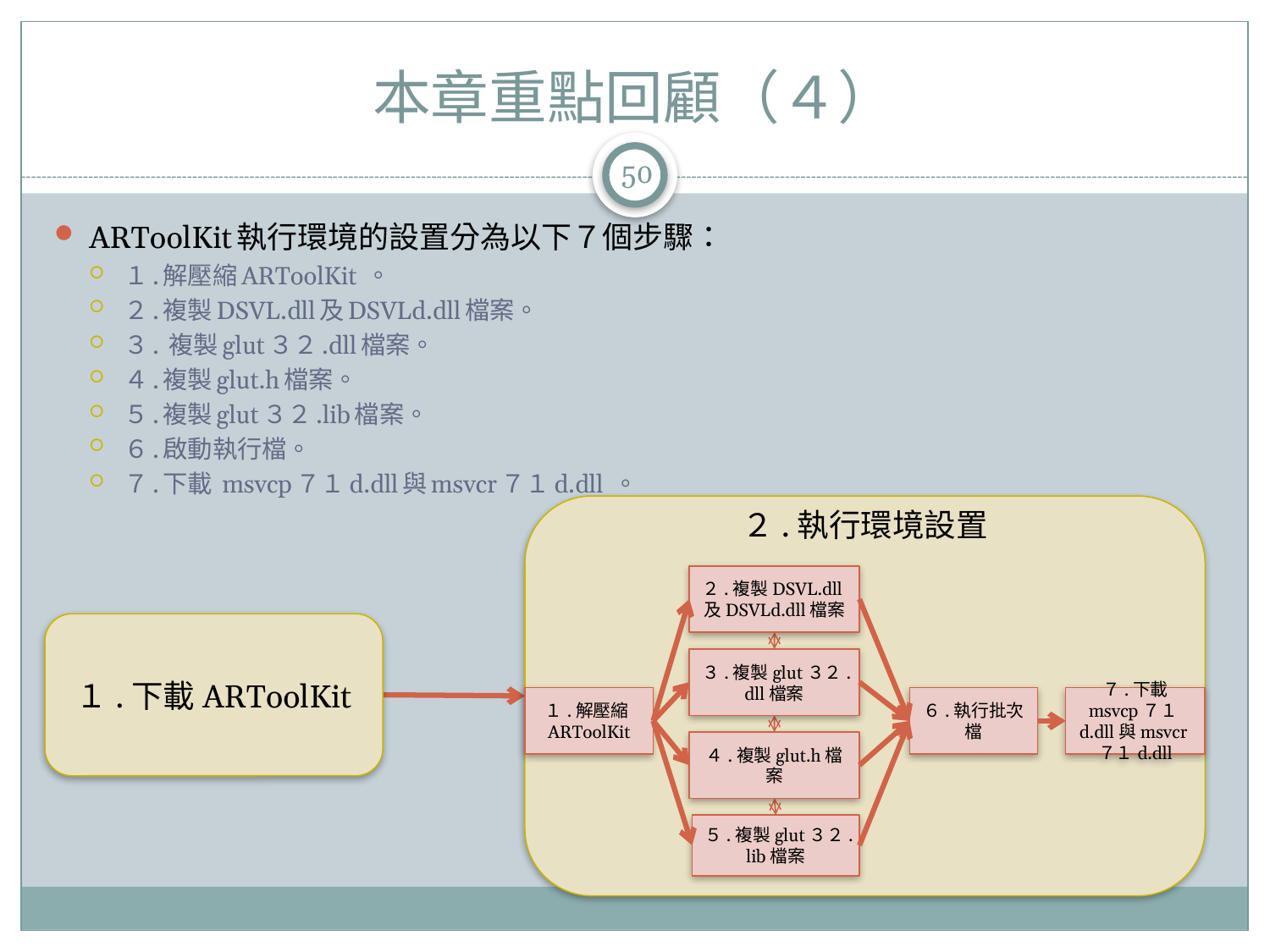

# 本章重點回顧（４）
50
ARToolKit執行環境的設置分為以下７個步驟：
１.解壓縮ARToolKit 。
２.複製DSVL.dll及DSVLd.dll檔案。
３. 複製glut３２.dll檔案。
４.複製glut.h檔案。
５.複製glut３２.lib檔案。
６.啟動執行檔。
７.下載 msvcp７１d.dll與msvcr７１d.dll 。

２.執行環境設置

１.下載ARToolKit
２.複製DSVL.dll及DSVLd.dll檔案
３.複製glut３２.dll檔案
１.解壓縮ARToolKit
６.執行批次檔
７.下載 msvcp７１d.dll與msvcr７１d.dll
４.複製glut.h檔案
５.複製glut３２.lib檔案